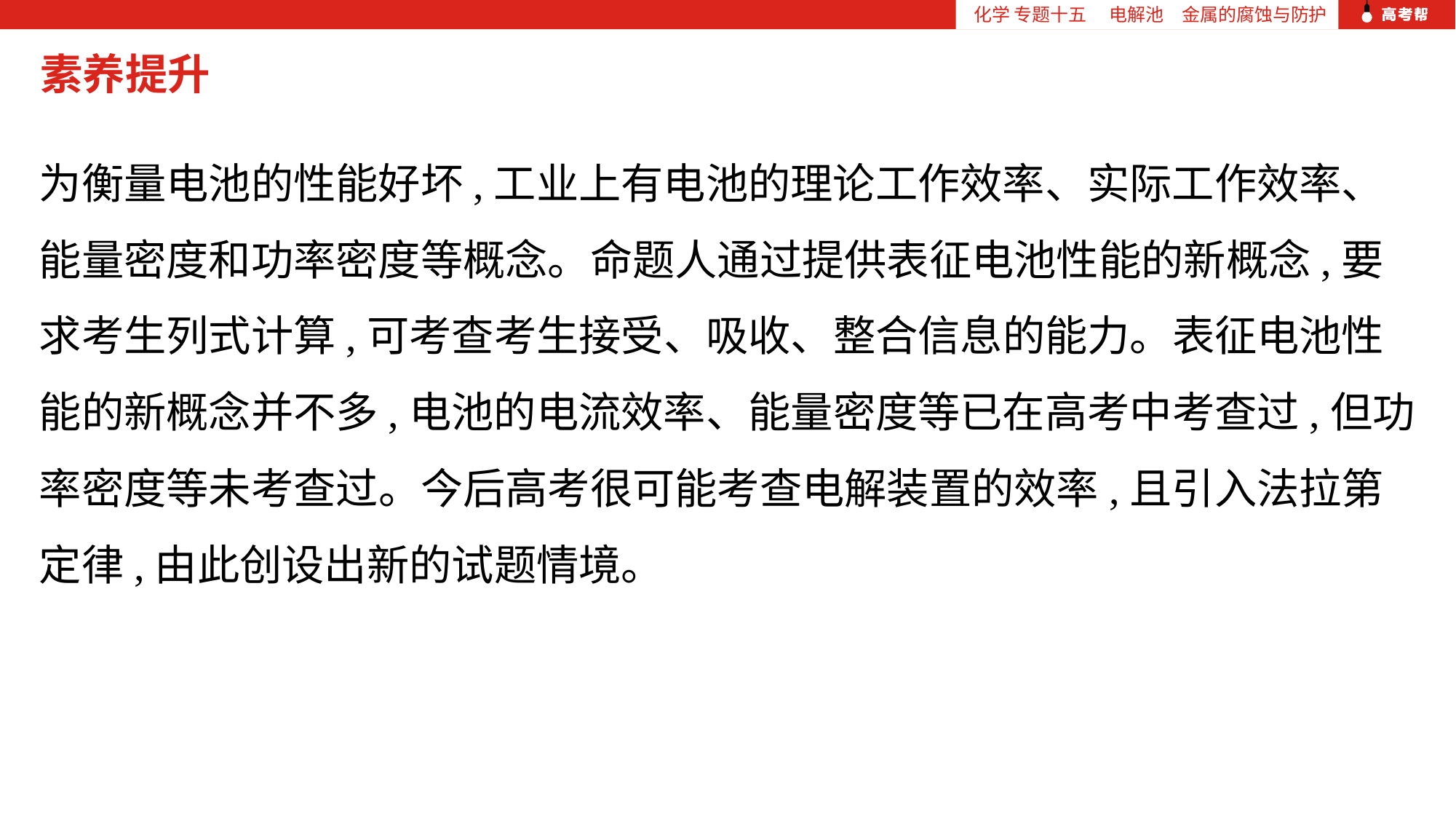

化学 专题十五 　电解池　金属的腐蚀与防护
素养提升
为衡量电池的性能好坏,工业上有电池的理论工作效率、实际工作效率、能量密度和功率密度等概念。命题人通过提供表征电池性能的新概念,要求考生列式计算,可考查考生接受、吸收、整合信息的能力。表征电池性能的新概念并不多,电池的电流效率、能量密度等已在高考中考查过,但功率密度等未考查过。今后高考很可能考查电解装置的效率,且引入法拉第定律,由此创设出新的试题情境。